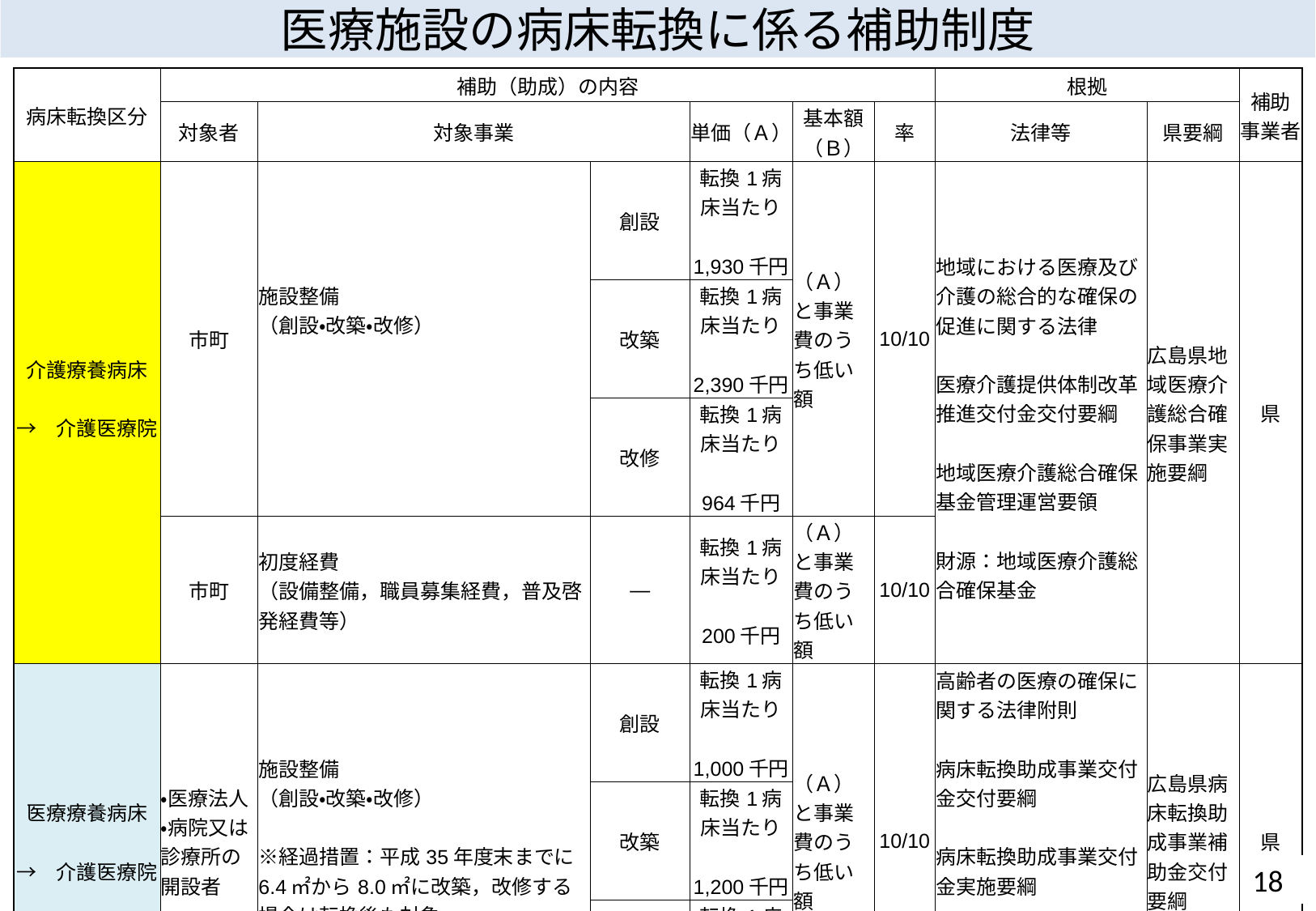

医療施設の病床転換に係る補助制度
| 病床転換区分 | 補助（助成）の内容 |  |  |  |  |  | 根拠 |  | 補助 事業者 |
| --- | --- | --- | --- | --- | --- | --- | --- | --- | --- |
|  | 対象者 | 対象事業 |  | 単価（Ａ） | 基本額（Ｂ） | 率 | 法律等 | 県要綱 |  |
| 介護療養病床 →　介護医療院 | 市町 | 施設整備 （創設・改築・改修） | 創設 | 転換1病床当たり 1,930千円 | （Ａ）と事業費のうち低い額 | 10/10 | 地域における医療及び介護の総合的な確保の促進に関する法律 医療介護提供体制改革推進交付金交付要綱 地域医療介護総合確保基金管理運営要領 財源：地域医療介護総合確保基金 | 広島県地域医療介護総合確保事業実施要綱 | 県 |
|  |  |  | 改築 | 転換1病床当たり 2,390千円 |  |  |  |  |  |
|  |  |  | 改修 | 転換1病床当たり 964千円 |  |  |  |  |  |
|  | 市町 | 初度経費 （設備整備，職員募集経費，普及啓発経費等） | ― | 転換1病床当たり 200千円 | （Ａ）と事業費のうち低い額 | 10/10 |  |  |  |
| 医療療養病床 →　介護医療院 | ・医療法人 ・病院又は診療所の開設者 | 施設整備 （創設・改築・改修） ※経過措置：平成35年度末までに6.4㎡から8.0㎡に改築，改修する場合は転換後も対象 | 創設 | 転換1病床当たり 1,000千円 | （Ａ）と事業費のうち低い額 | 10/10 | 高齢者の医療の確保に関する法律附則 病床転換助成事業交付金交付要綱 病床転換助成事業交付金実施要綱 財源：病床転換助成事業交付金 | 広島県病床転換助成事業補助金交付要綱 | 県 |
|  |  |  | 改築 | 転換1病床当たり 1,200千円 |  |  |  |  |  |
|  |  |  | 改修 | 転換1病床当たり 500千円 |  |  |  |  |  |
| （注）現在，「介護療養病床→介護医療院」については，国から平成30年度の交付要綱・管理運営要領が発信されていないため，想定している内容を記載。 |  |  |  |  |  |  |  |  |  |
18